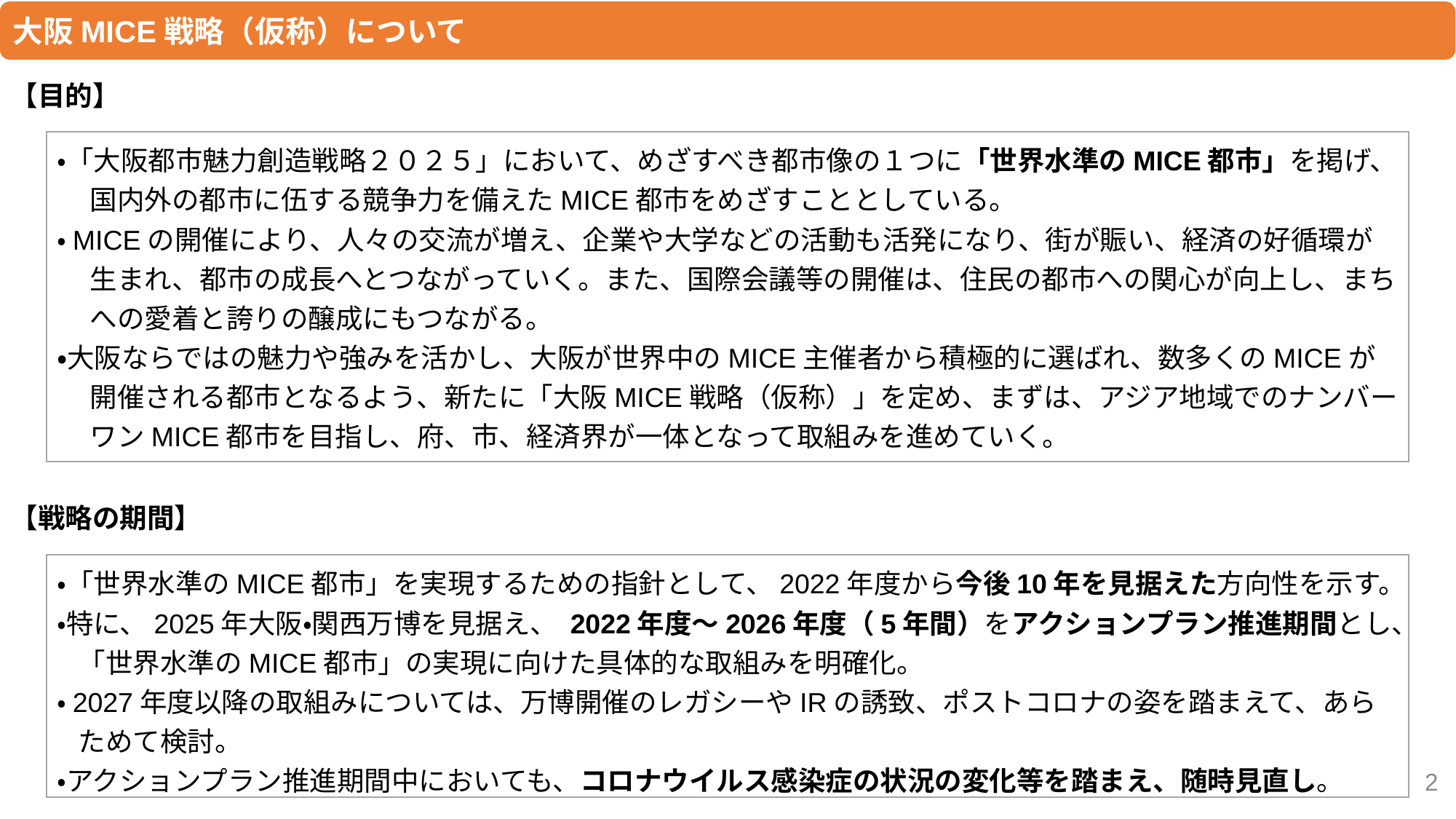

大阪MICE戦略（仮称）について
【目的】
・「大阪都市魅力創造戦略２０２５」において、めざすべき都市像の１つに「世界水準のMICE都市」を掲げ、国内外の都市に伍する競争力を備えたMICE都市をめざすこととしている。
・MICEの開催により、人々の交流が増え、企業や大学などの活動も活発になり、街が賑い、経済の好循環が生まれ、都市の成長へとつながっていく。また、国際会議等の開催は、住民の都市への関心が向上し、まちへの愛着と誇りの醸成にもつながる。
・大阪ならではの魅力や強みを活かし、大阪が世界中のMICE主催者から積極的に選ばれ、数多くのMICEが開催される都市となるよう、新たに「大阪MICE戦略（仮称）」を定め、まずは、アジア地域でのナンバーワンMICE都市を目指し、府、市、経済界が一体となって取組みを進めていく。
【戦略の期間】
・「世界水準のMICE都市」を実現するための指針として、2022年度から今後10年を見据えた方向性を示す。
・特に、2025年大阪・関西万博を見据え、 2022年度～2026年度（5年間）をアクションプラン推進期間とし、「世界水準のMICE都市」の実現に向けた具体的な取組みを明確化。
・2027年度以降の取組みについては、万博開催のレガシーやIRの誘致、ポストコロナの姿を踏まえて、あらためて検討。
・アクションプラン推進期間中においても、コロナウイルス感染症の状況の変化等を踏まえ、随時見直し。
2